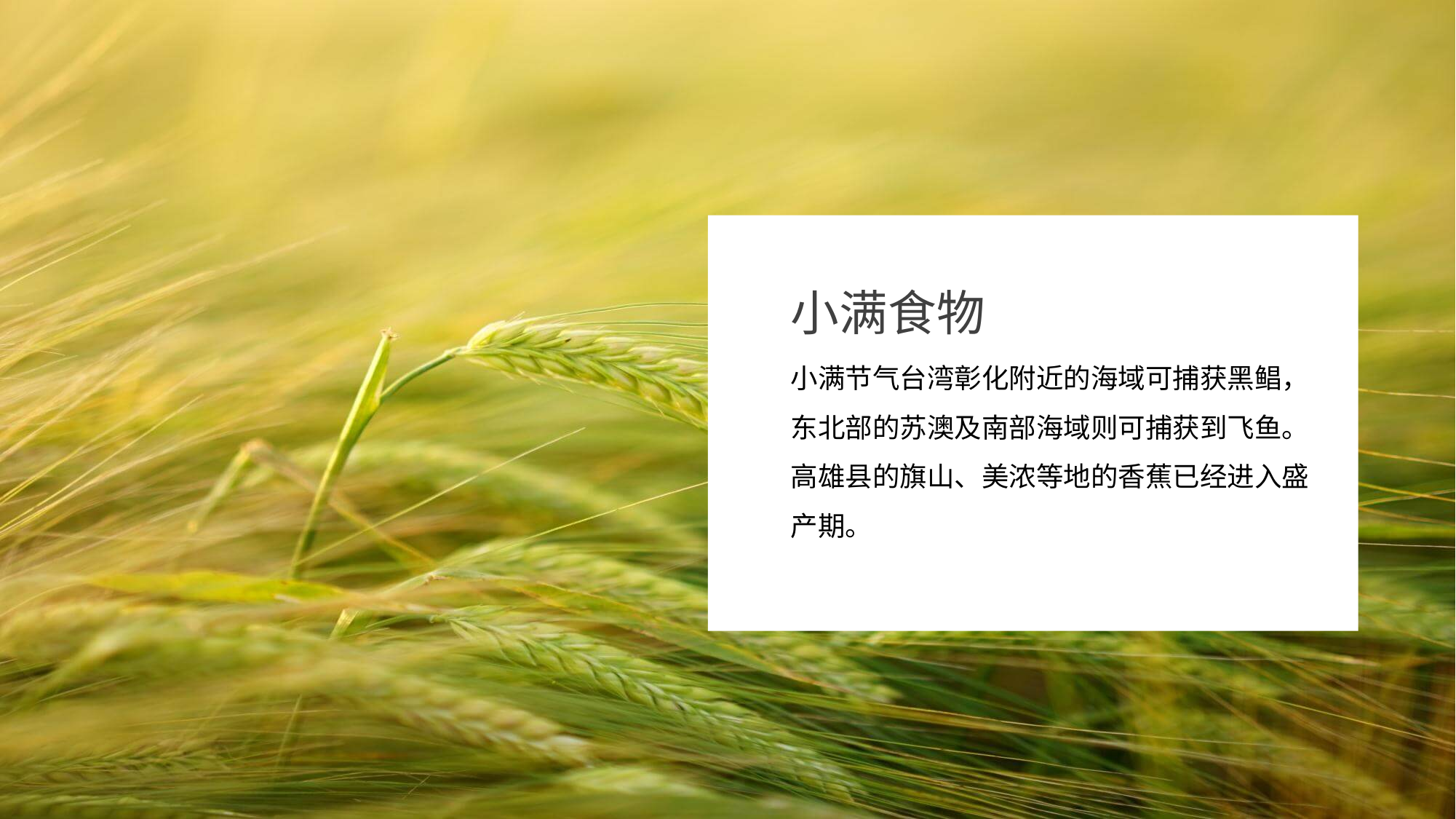

小满食物
小满节气台湾彰化附近的海域可捕获黑鲳，东北部的苏澳及南部海域则可捕获到飞鱼。高雄县的旗山、美浓等地的香蕉已经进入盛产期。